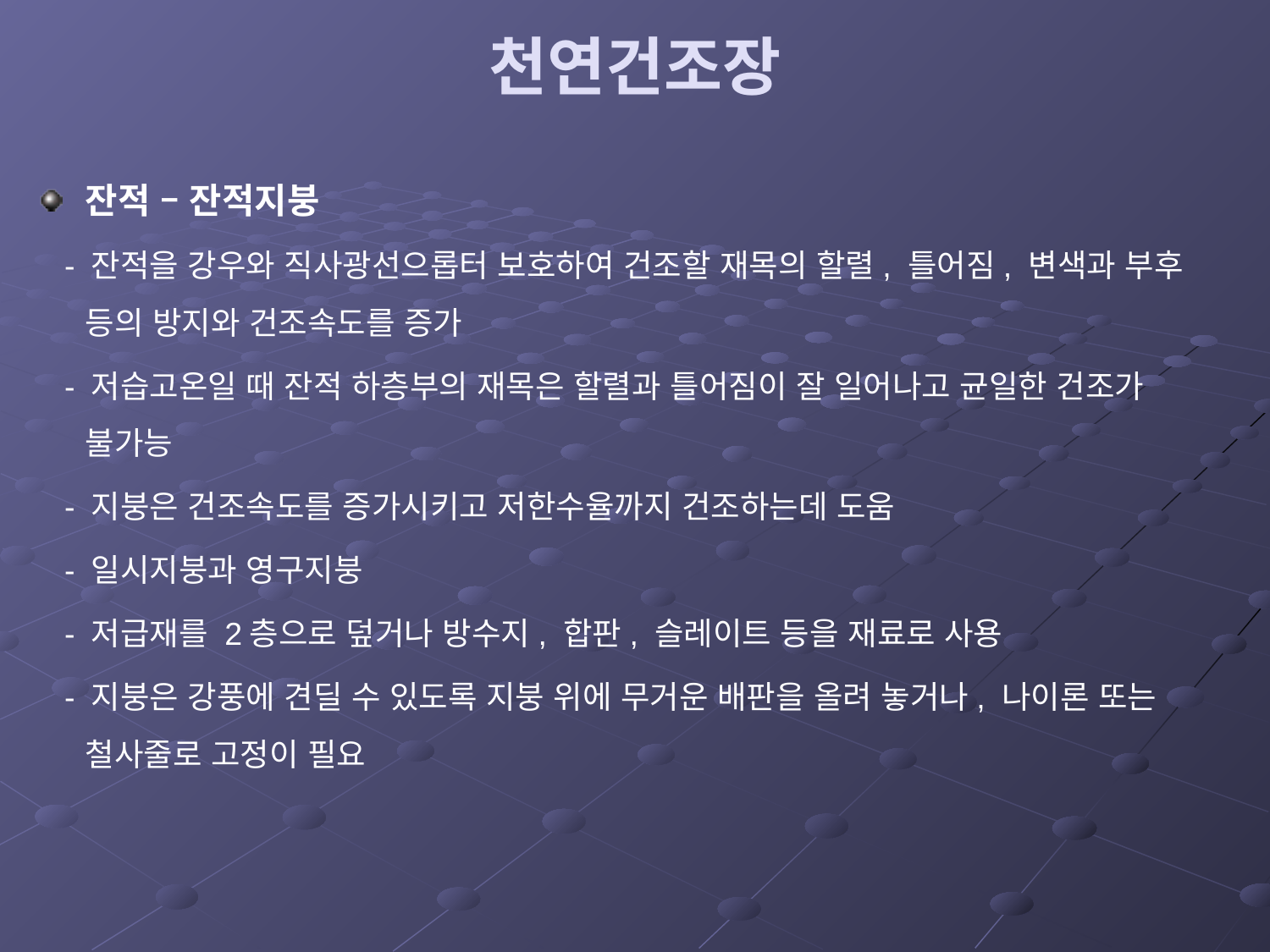

# 천연건조장
잔적 – 잔적지붕
   - 잔적을 강우와 직사광선으롭터 보호하여 건조할 재목의 할렬, 틀어짐, 변색과 부후 등의 방지와 건조속도를 증가
   - 저습고온일 때 잔적 하층부의 재목은 할렬과 틀어짐이 잘 일어나고 균일한 건조가 불가능
   - 지붕은 건조속도를 증가시키고 저한수율까지 건조하는데 도움
   - 일시지붕과 영구지붕
   - 저급재를 2층으로 덮거나 방수지, 합판, 슬레이트 등을 재료로 사용
   - 지붕은 강풍에 견딜 수 있도록 지붕 위에 무거운 배판을 올려 놓거나, 나이론 또는 철사줄로 고정이 필요